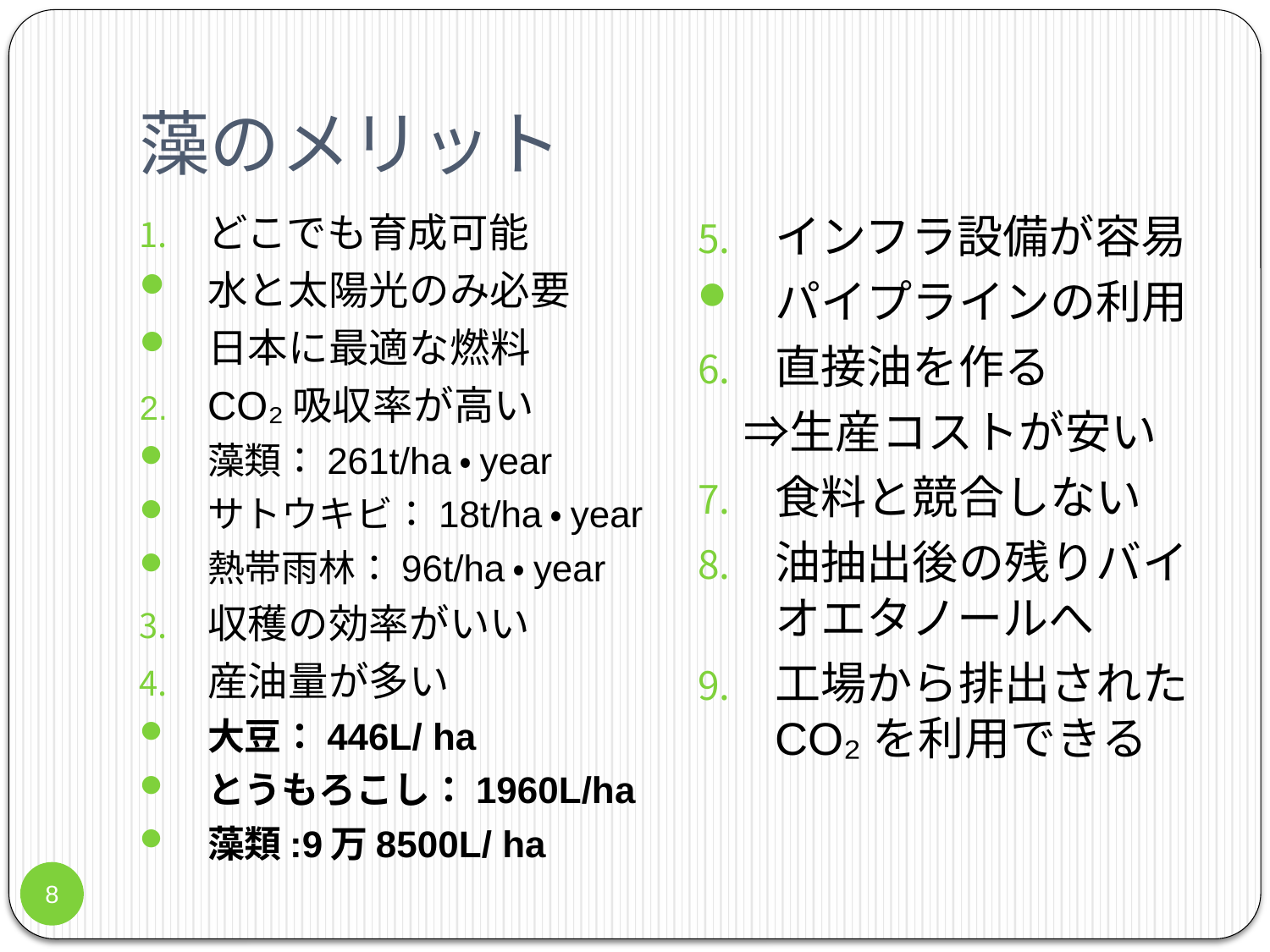

# 藻のメリット
どこでも育成可能
水と太陽光のみ必要
日本に最適な燃料
CO₂吸収率が高い
藻類：261t/ha・year
サトウキビ：18t/ha・year
熱帯雨林：96t/ha・year
収穫の効率がいい
産油量が多い
大豆：446L/ ha
とうもろこし：1960L/ha
藻類:9万8500L/ ha
インフラ設備が容易
パイプラインの利用
直接油を作る
　⇒生産コストが安い
食料と競合しない
油抽出後の残りバイオエタノールへ
工場から排出されたCO₂を利用できる

8